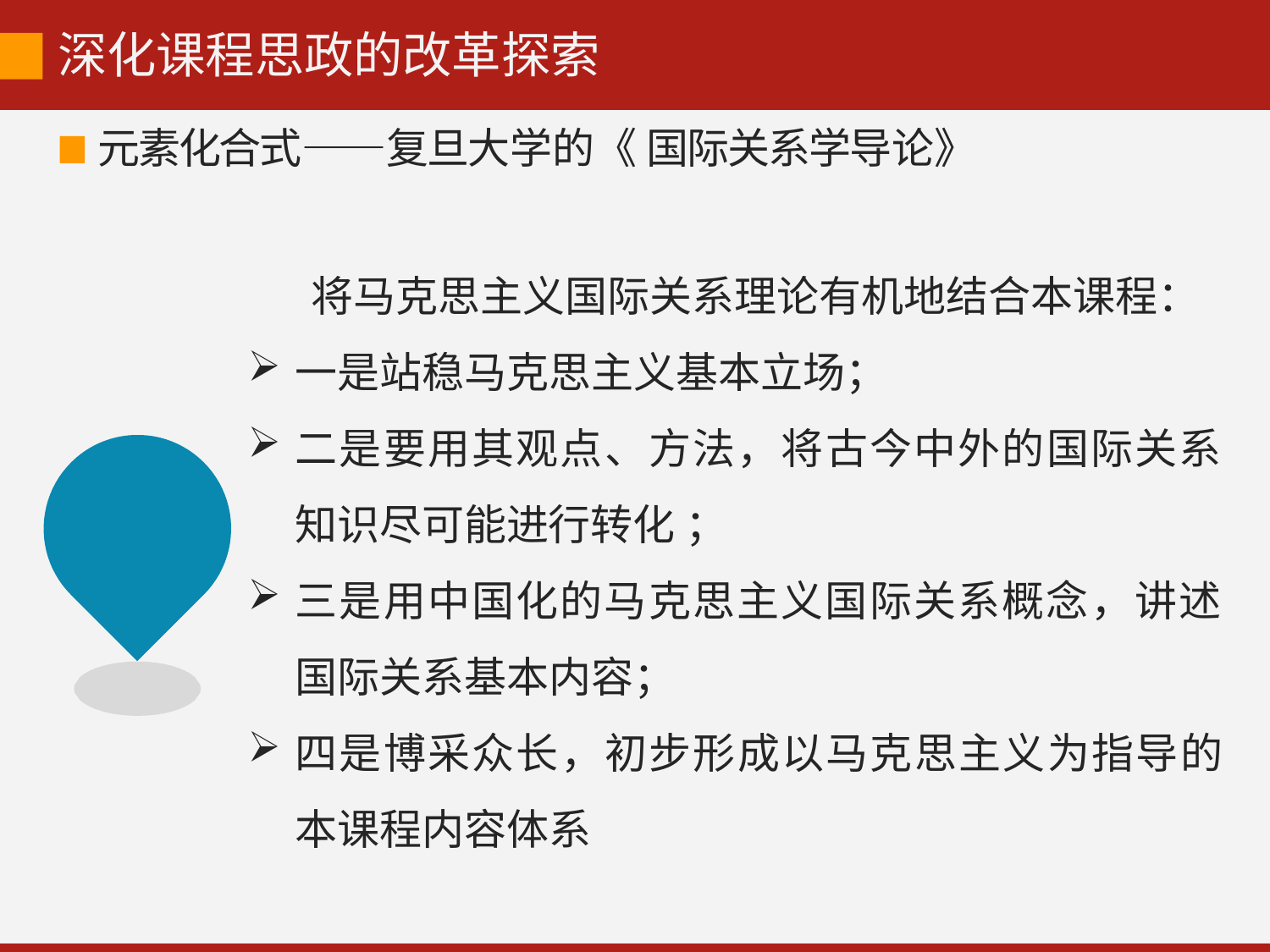

# 深化课程思政的改革探索
元素化合式——复旦大学的《 国际关系学导论》

将马克思主义国际关系理论有机地结合本课程：
一是站稳马克思主义基本立场；
二是要用其观点、方法，将古今中外的国际关系 知识尽可能进行转化 ；
三是用中国化的马克思主义国际关系概念，讲述 国际关系基本内容；
四是博采众长，初步形成以马克思主义为指导的 本课程内容体系